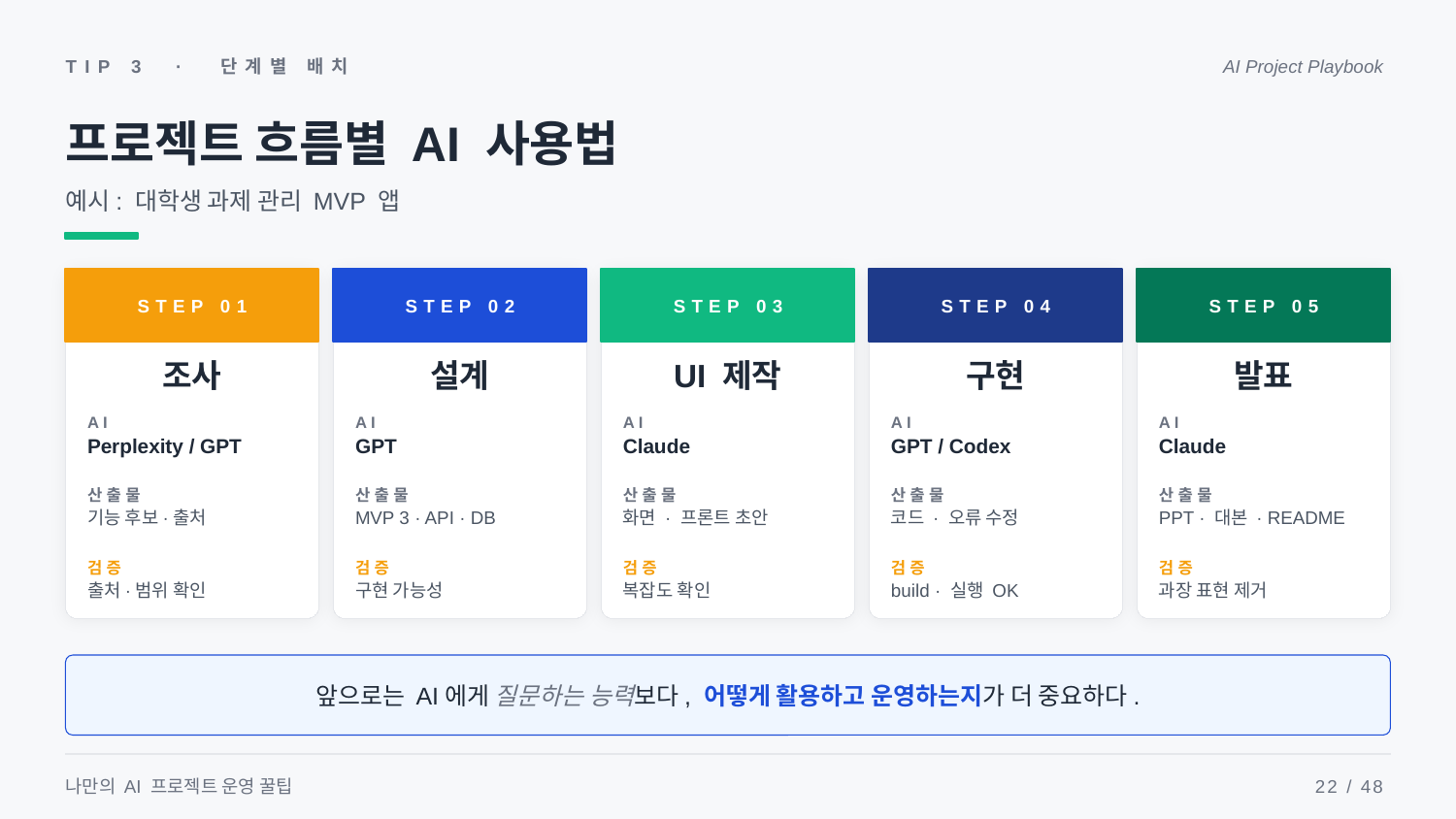

TIP 3  ·  단계별 배치
AI Project Playbook
프로젝트 흐름별 AI 사용법
예시: 대학생 과제 관리 MVP 앱

STEP 01
STEP 02
STEP 03
STEP 04
STEP 05
UI 제작
조사
설계
구현
발표
AI
AI
AI
AI
AI
Perplexity / GPT
GPT
Claude
GPT / Codex
Claude
산출물
산출물
산출물
산출물
산출물
기능 후보·출처
MVP 3 · API · DB
화면 · 프론트 초안
코드 · 오류 수정
PPT · 대본 · README
검증
검증
검증
검증
검증
출처·범위 확인
구현 가능성
복잡도 확인
build · 실행 OK
과장 표현 제거

앞으로는 AI에게 질문하는 능력보다, 어떻게 활용하고 운영하는지가 더 중요하다.

나만의 AI 프로젝트 운영 꿀팁
22 / 48